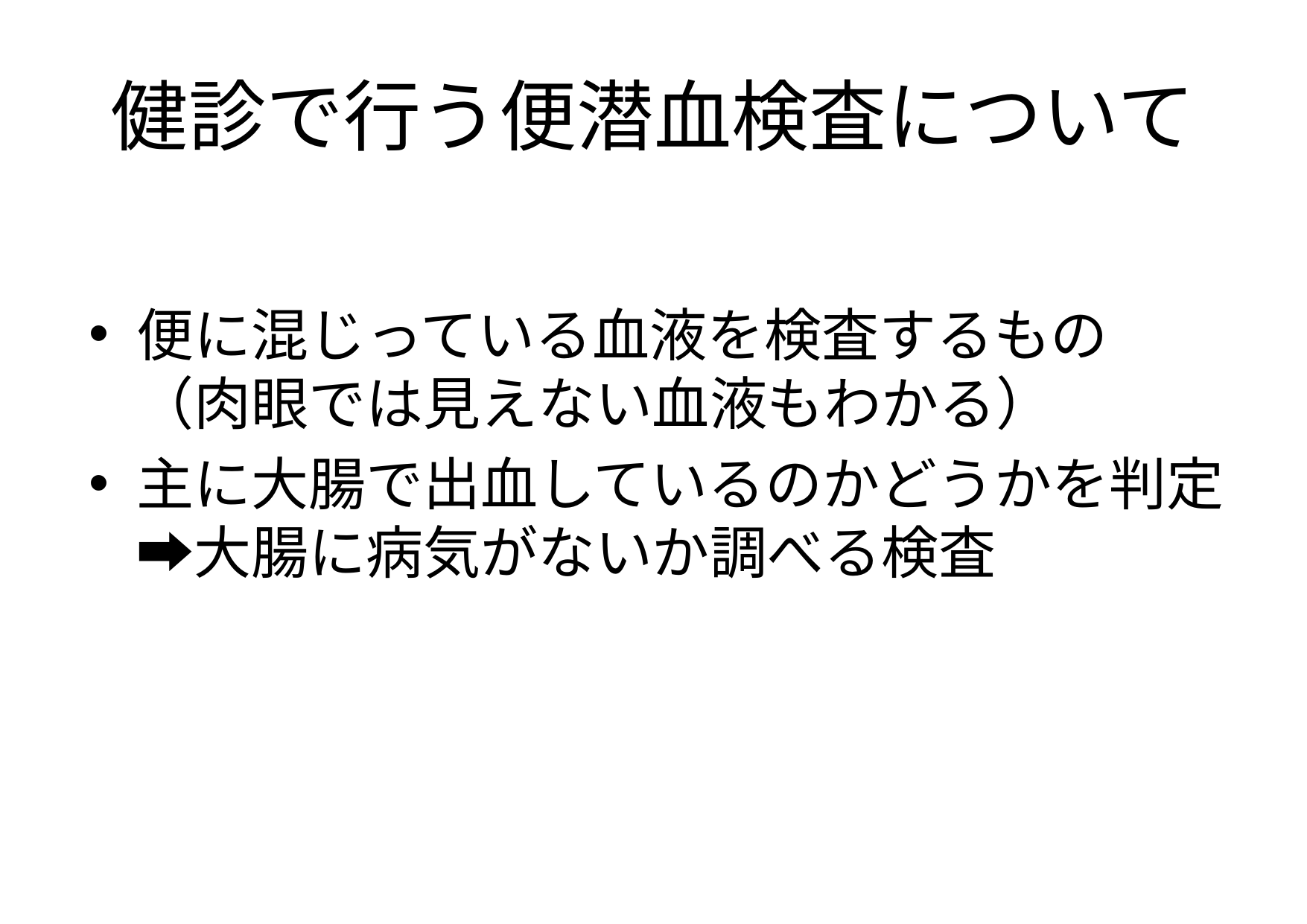

# 健診で行う便潜血検査について
便に混じっている血液を検査するもの
（肉眼では見えない血液もわかる）
主に大腸で出血しているのかどうかを判定
➡大腸に病気がないか調べる検査